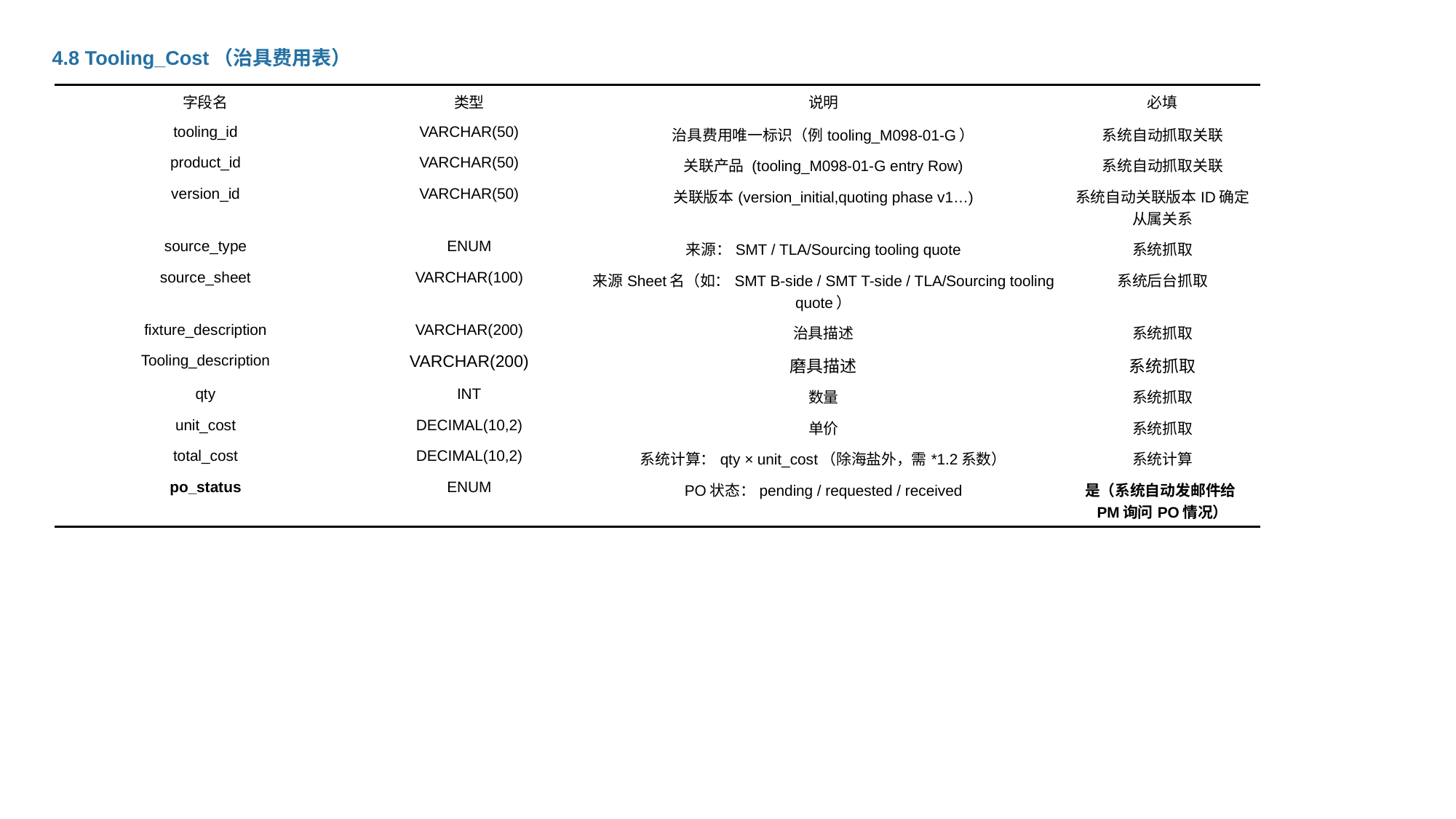

4.8 Tooling_Cost（治具费用表）

| 字段名 | 类型 | 说明 | 必填 |
| --- | --- | --- | --- |
| tooling\_id | VARCHAR(50) | 治具费用唯一标识（例tooling\_M098-01-G） | 系统自动抓取关联 |
| product\_id | VARCHAR(50) | 关联产品 (tooling\_M098-01-G entry Row) | 系统自动抓取关联 |
| version\_id | VARCHAR(50) | 关联版本(version\_initial,quoting phase v1…) | 系统自动关联版本ID确定从属关系 |
| source\_type | ENUM | 来源：SMT / TLA/Sourcing tooling quote | 系统抓取 |
| source\_sheet | VARCHAR(100) | 来源Sheet名（如：SMT B-side / SMT T-side / TLA/Sourcing tooling quote） | 系统后台抓取 |
| fixture\_description | VARCHAR(200) | 治具描述 | 系统抓取 |
| Tooling\_description | VARCHAR(200) | 磨具描述 | 系统抓取 |
| qty | INT | 数量 | 系统抓取 |
| unit\_cost | DECIMAL(10,2) | 单价 | 系统抓取 |
| total\_cost | DECIMAL(10,2) | 系统计算：qty × unit\_cost（除海盐外，需\*1.2系数） | 系统计算 |
| po\_status | ENUM | PO状态：pending / requested / received | 是（系统自动发邮件给PM询问PO情况） |